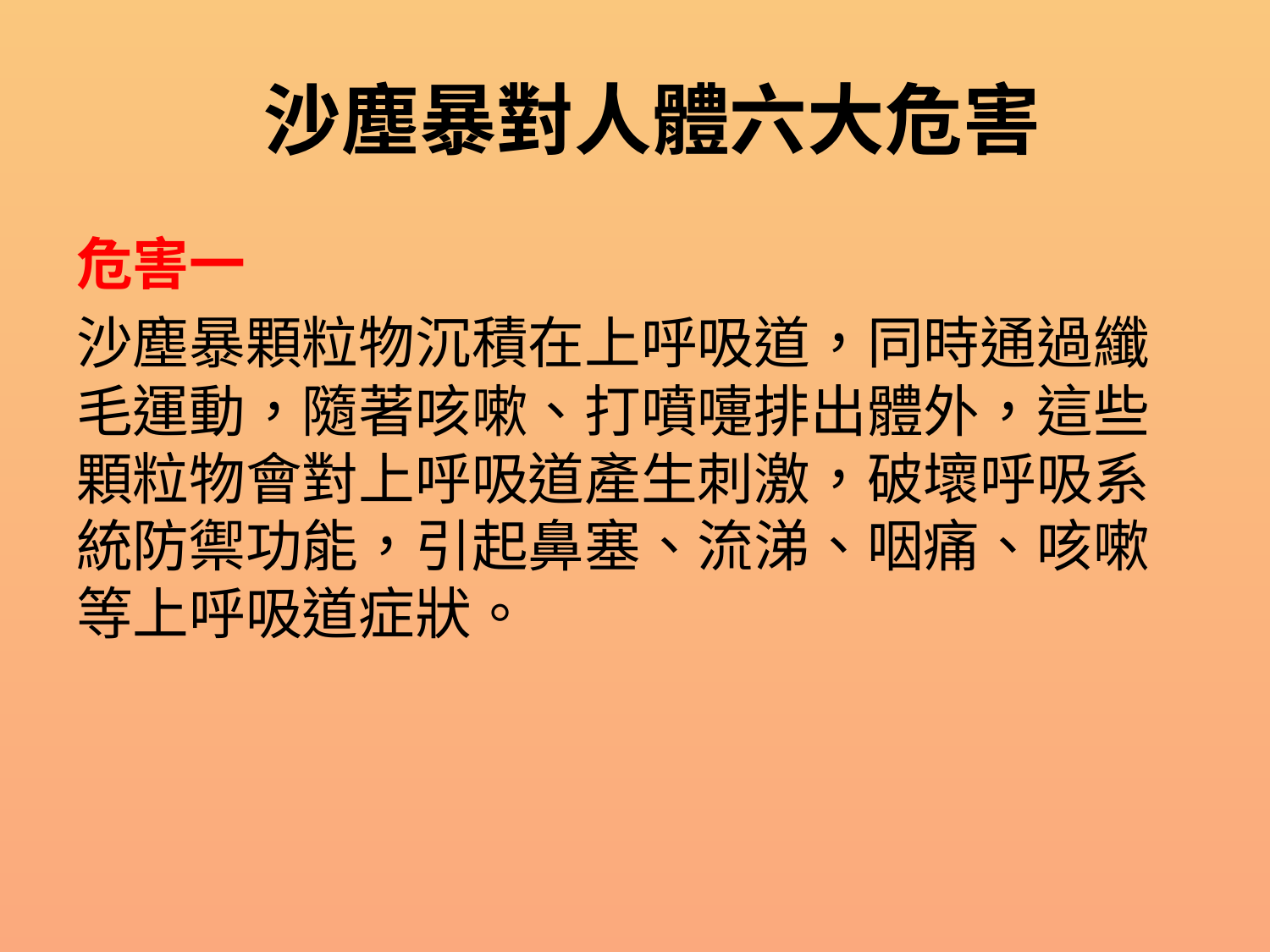

# 沙塵暴對人體六大危害
危害一
沙塵暴顆粒物沉積在上呼吸道，同時通過纖毛運動，隨著咳嗽、打噴嚏排出體外，這些顆粒物會對上呼吸道產生刺激，破壞呼吸系統防禦功能，引起鼻塞、流涕、咽痛、咳嗽等上呼吸道症狀。